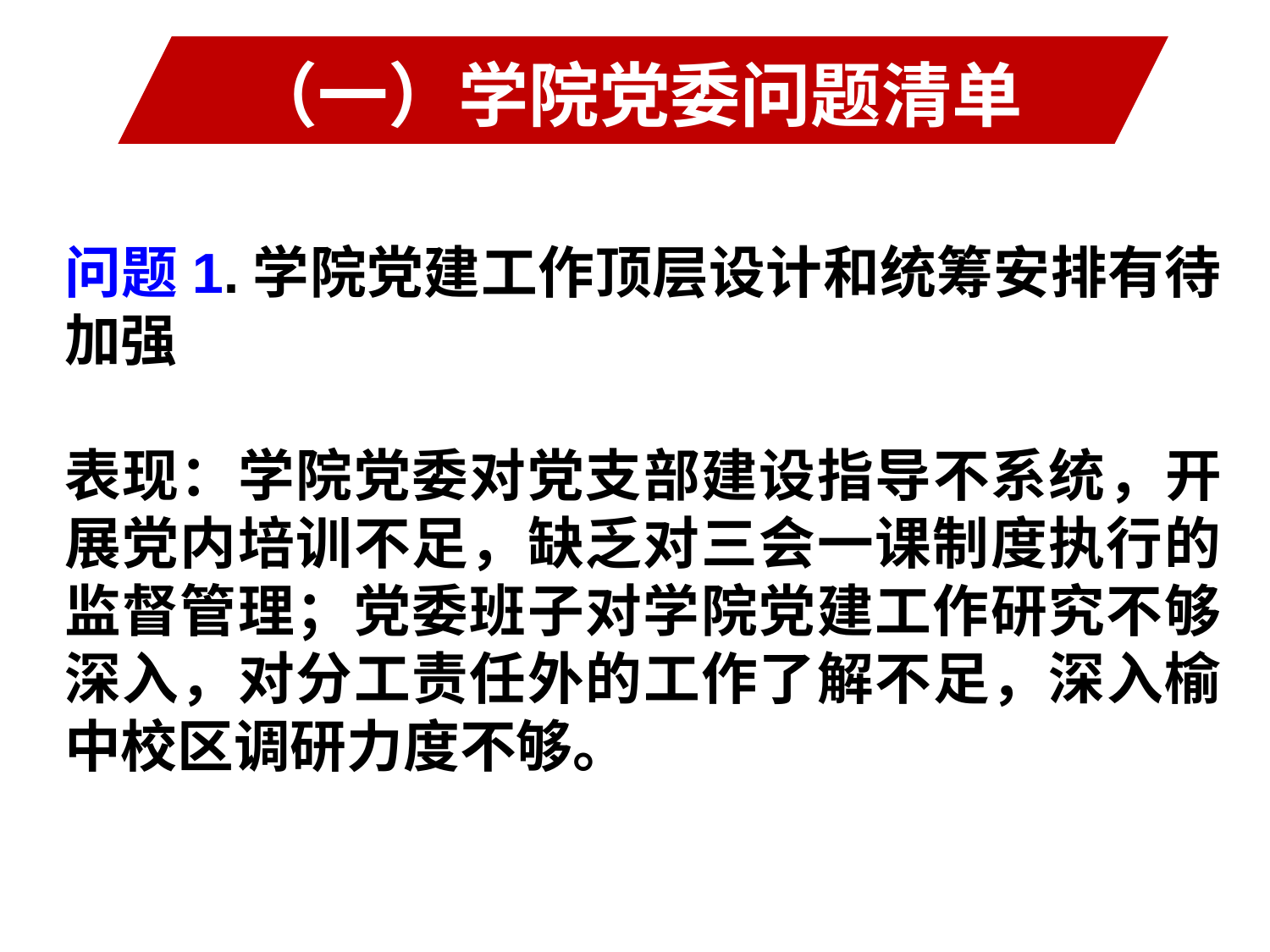

（一）学院党委问题清单
问题1.学院党建工作顶层设计和统筹安排有待加强

表现：学院党委对党支部建设指导不系统，开展党内培训不足，缺乏对三会一课制度执行的监督管理；党委班子对学院党建工作研究不够深入，对分工责任外的工作了解不足，深入榆中校区调研力度不够。